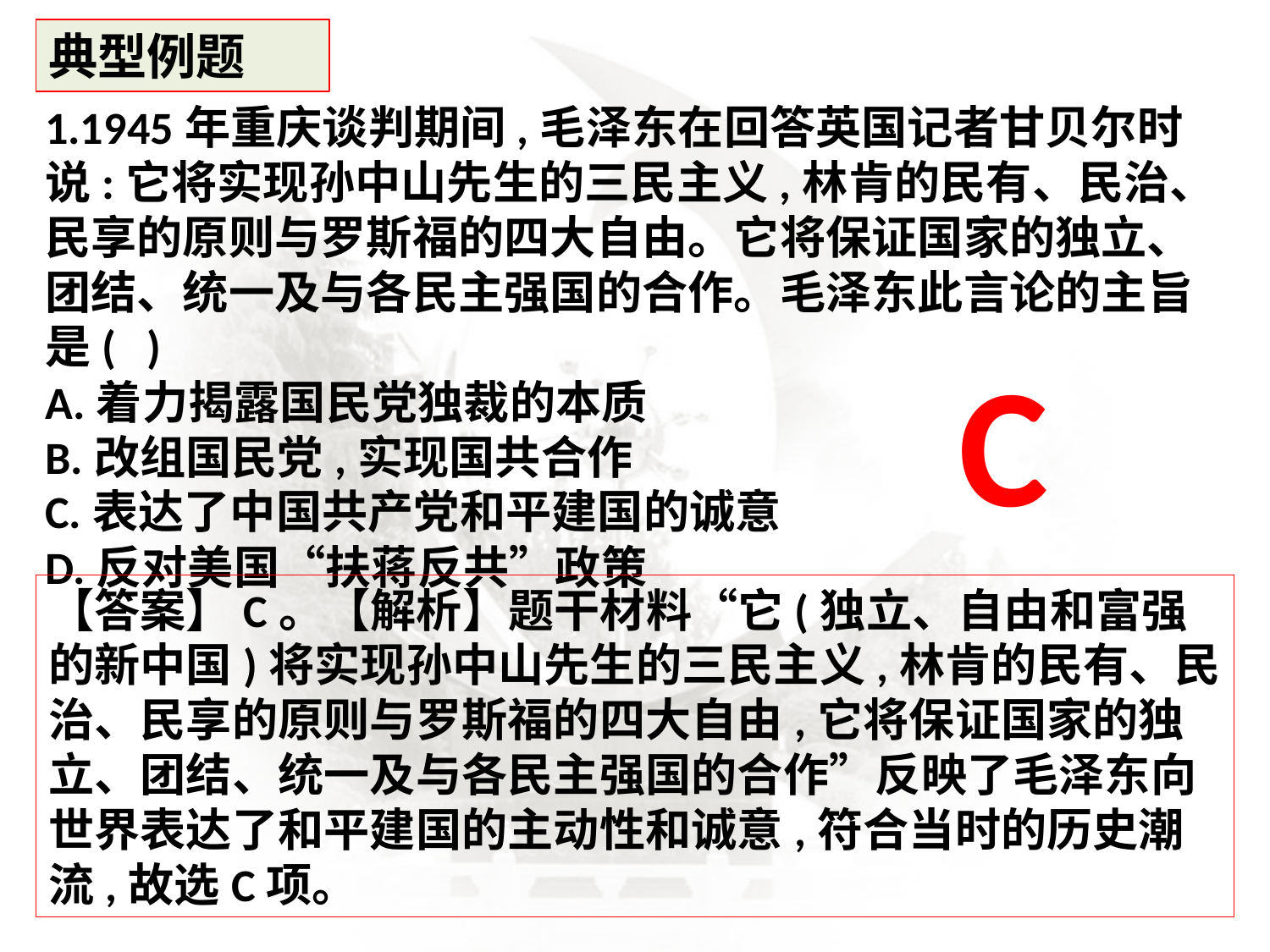

典型例题
1.1945年重庆谈判期间,毛泽东在回答英国记者甘贝尔时说:它将实现孙中山先生的三民主义,林肯的民有、民治、民享的原则与罗斯福的四大自由。它将保证国家的独立、团结、统一及与各民主强国的合作。毛泽东此言论的主旨是(   )
A.着力揭露国民党独裁的本质
B.改组国民党,实现国共合作
C.表达了中国共产党和平建国的诚意
D.反对美国“扶蒋反共”政策
C
【答案】C。【解析】题干材料“它(独立、自由和富强的新中国)将实现孙中山先生的三民主义,林肯的民有、民治、民享的原则与罗斯福的四大自由,它将保证国家的独立、团结、统一及与各民主强国的合作”反映了毛泽东向世界表达了和平建国的主动性和诚意,符合当时的历史潮流,故选C项。